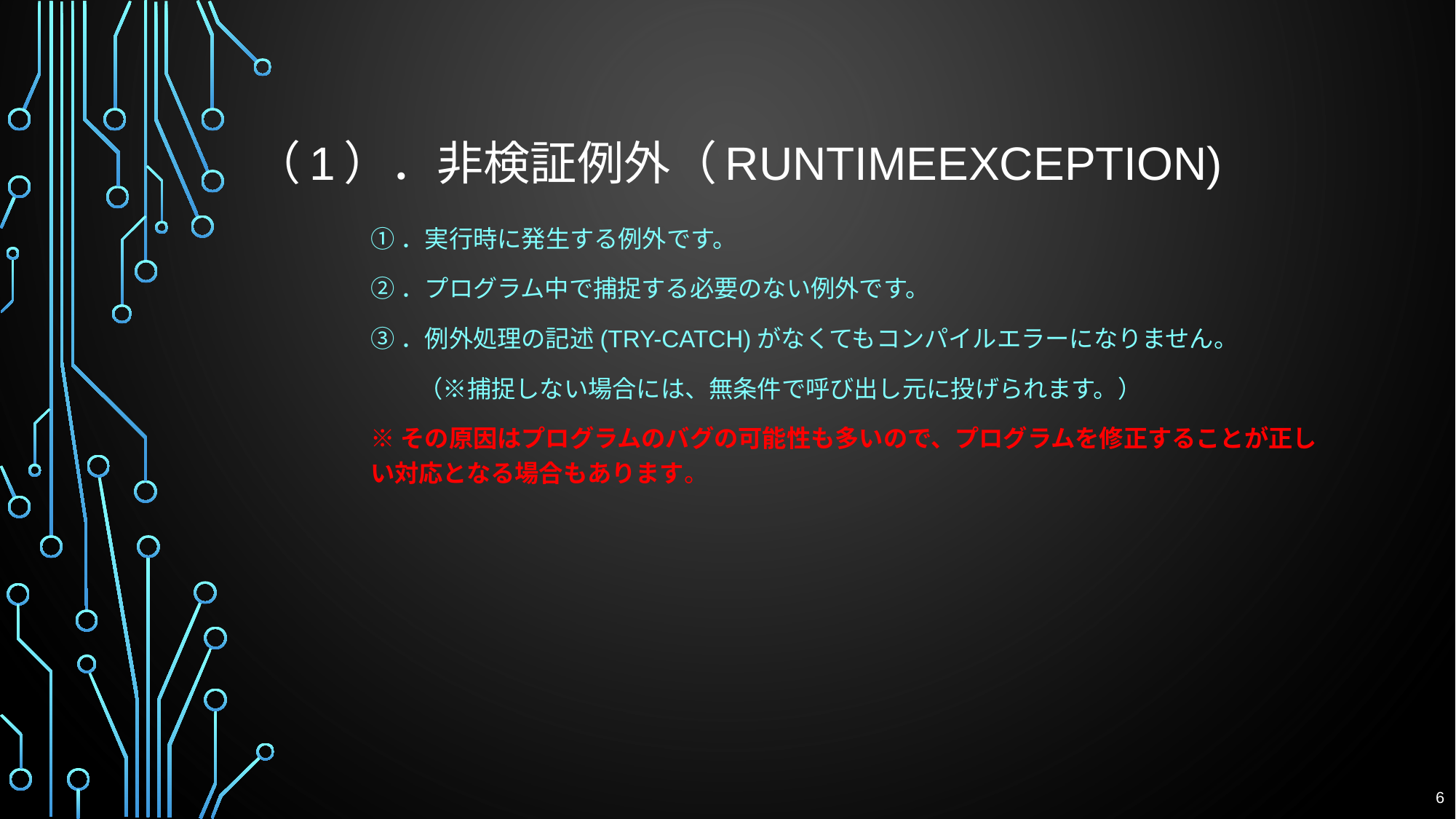

# （1）．非検証例外（RuntimeException)
①．実行時に発生する例外です。
②．プログラム中で捕捉する必要のない例外です。
③．例外処理の記述(try-catch)がなくてもコンパイルエラーになりません。
　　（※捕捉しない場合には、無条件で呼び出し元に投げられます。）
※その原因はプログラムのバグの可能性も多いので、プログラムを修正することが正しい対応となる場合もあります。

6